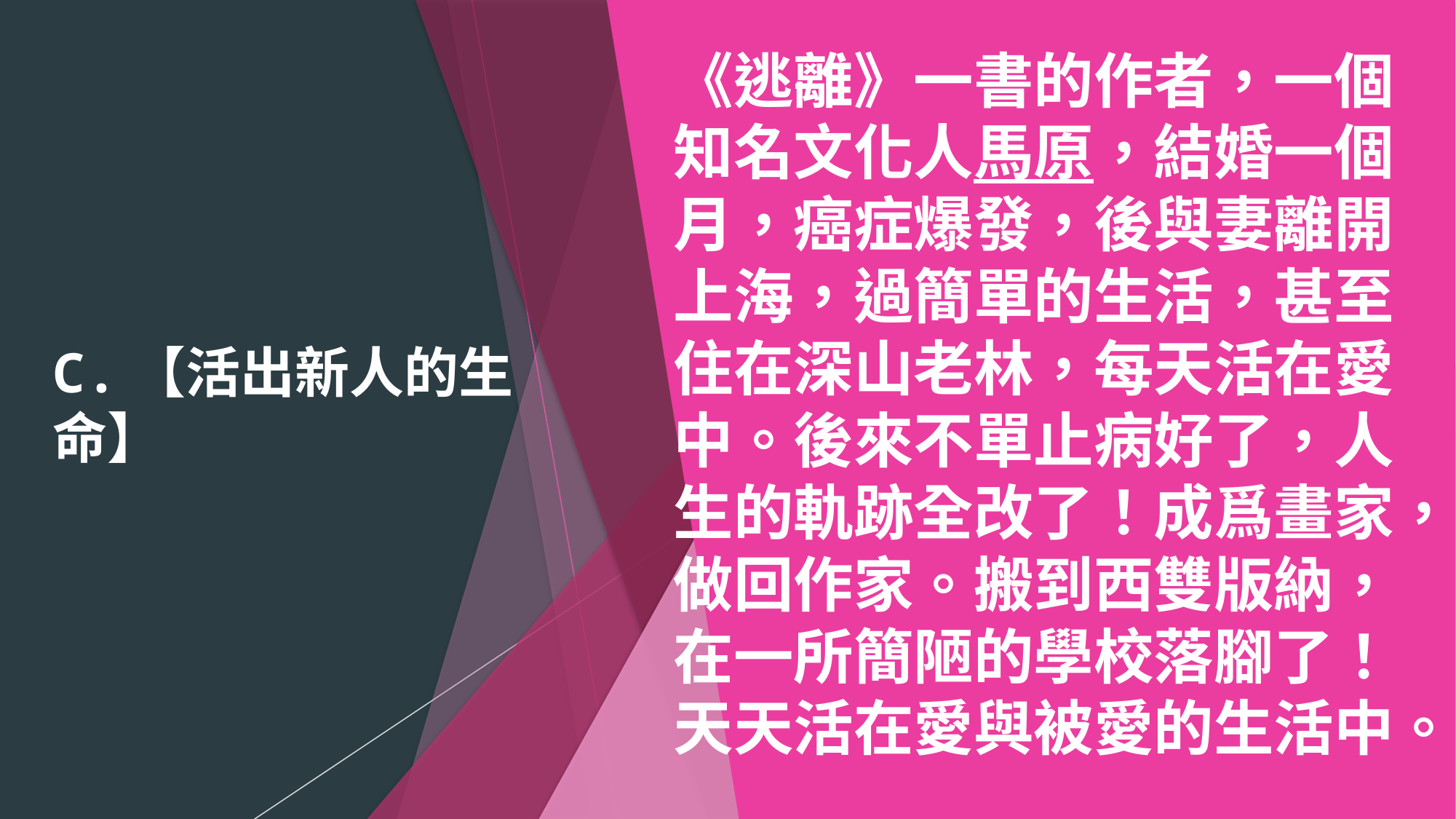

《逃離》一書的作者，一個知名文化人馬原，結婚一個月，癌症爆發，後與妻離開上海，過簡單的生活，甚至住在深山老林，每天活在愛中。後來不單止病好了，人生的軌跡全改了！成爲畫家，做回作家。搬到西雙版納，在一所簡陋的學校落腳了！天天活在愛與被愛的生活中。
# C.【活出新人的生命】